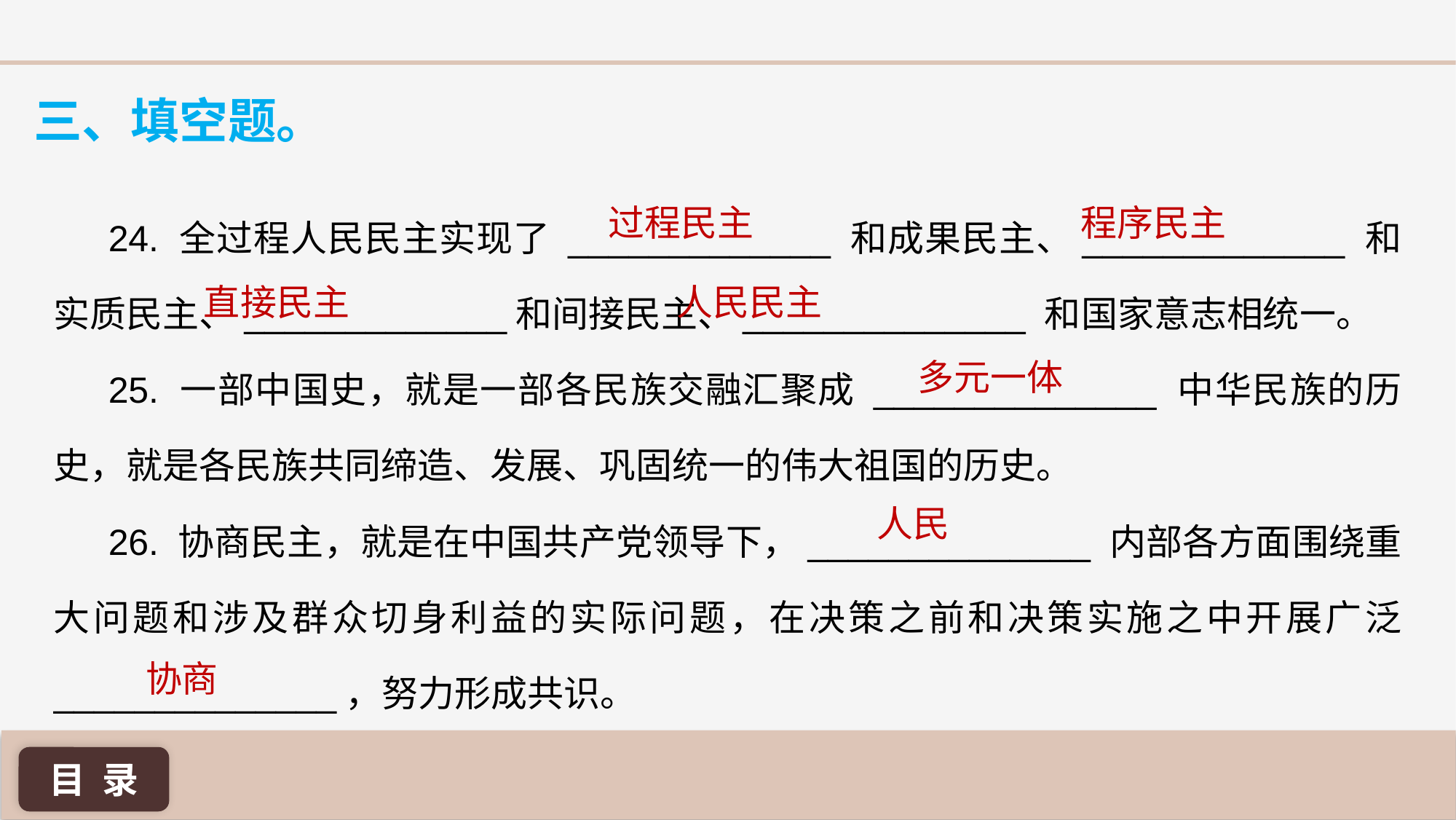

三、填空题。
程序民主
过程民主
24. 全过程人民民主实现了 _____________ 和成果民主、_____________ 和实质民主、_____________和间接民主、______________ 和国家意志相统一。
25. 一部中国史，就是一部各民族交融汇聚成 ______________ 中华民族的历史，就是各民族共同缔造、发展、巩固统一的伟大祖国的历史。
26. 协商民主，就是在中国共产党领导下，______________ 内部各方面围绕重大问题和涉及群众切身利益的实际问题，在决策之前和决策实施之中开展广泛 ______________，努力形成共识。
人民民主
直接民主
多元一体
人民
协商